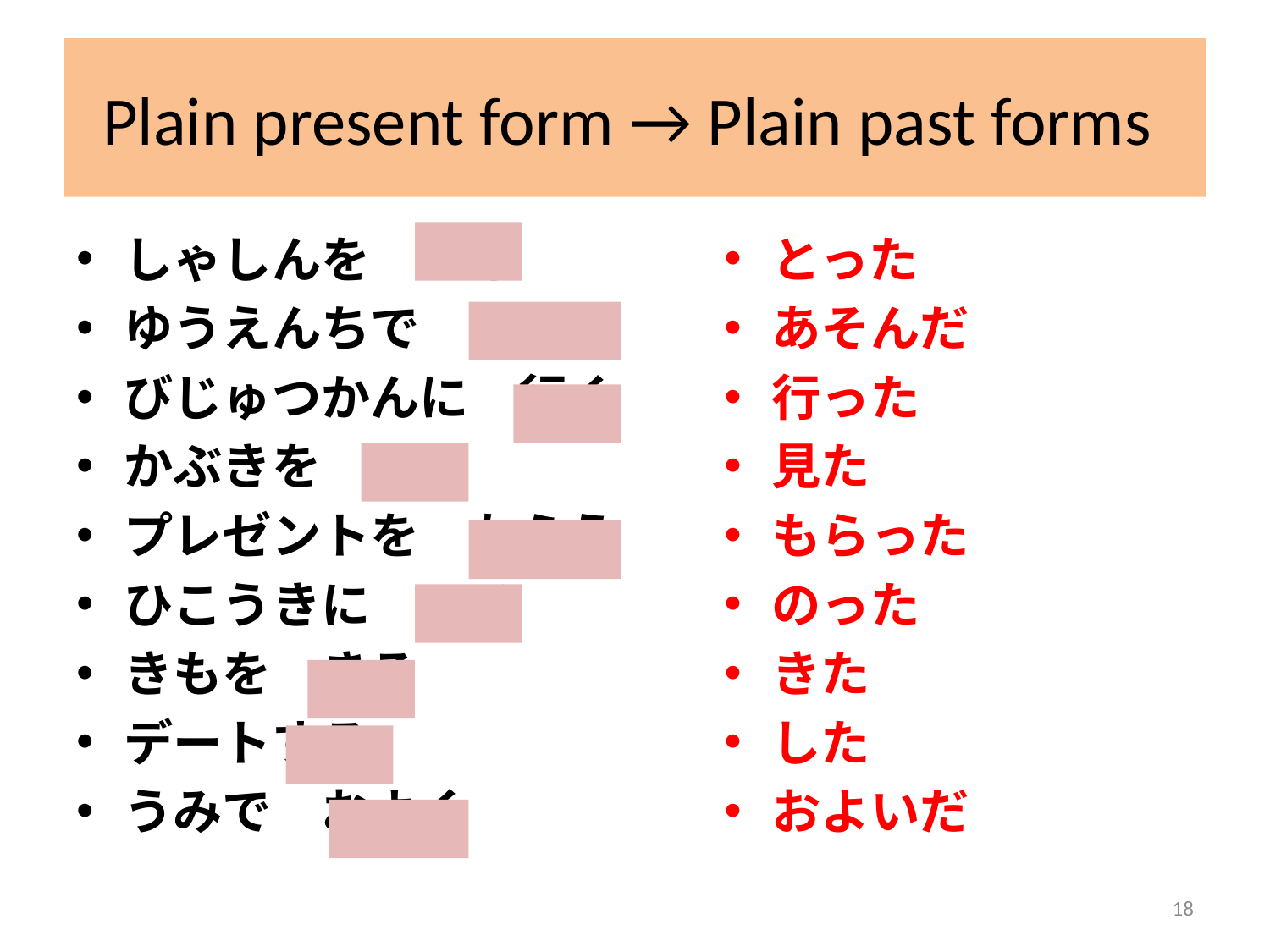

# Plain present form → Plain past forms
しゃしんを　とる
ゆうえんちで　あそぶ
びじゅつかんに　行く
かぶきを　見る
プレゼントを　もらう
ひこうきに　のる
きもを　きる
デートする
うみで　およく

とった
あそんだ
行った
見た
もらった
のった
きた
した
およいだ

18